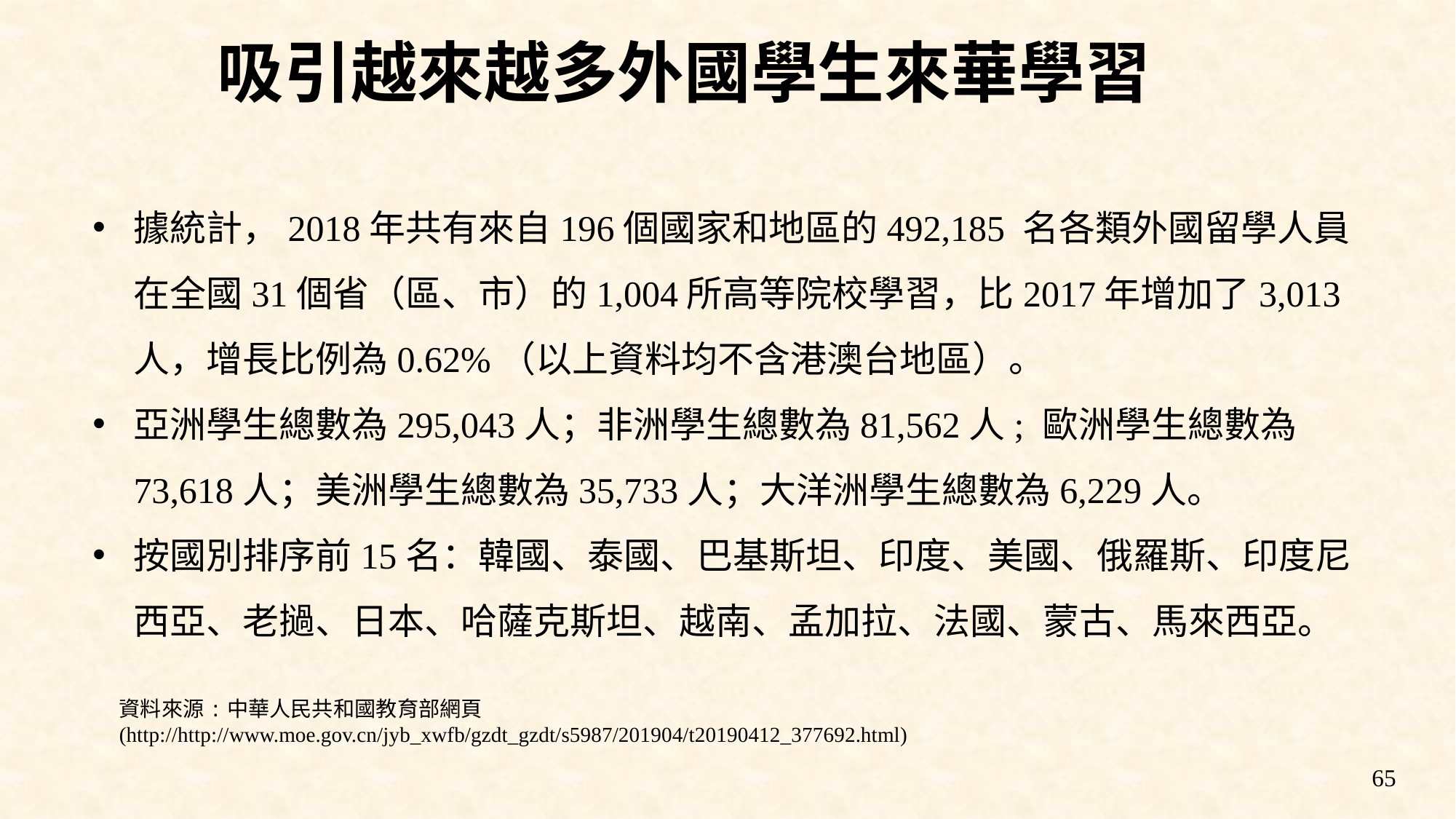

吸引越來越多外國學生來華學習
據統計，2018年共有來自196個國家和地區的492,185 名各類外國留學人員在全國31個省（區、市）的1,004所高等院校學習，比2017年增加了3,013人，增長比例為0.62%（以上資料均不含港澳台地區）。
亞洲學生總數為295,043人；非洲學生總數為81,562人; 歐洲學生總數為73,618人；美洲學生總數為35,733人；大洋洲學生總數為6,229人。
按國別排序前15名：韓國、泰國、巴基斯坦、印度、美國、俄羅斯、印度尼西亞、老撾、日本、哈薩克斯坦、越南、孟加拉、法國、蒙古、馬來西亞。
資料來源:中華人民共和國教育部網頁 (http://http://www.moe.gov.cn/jyb_xwfb/gzdt_gzdt/s5987/201904/t20190412_377692.html)
65